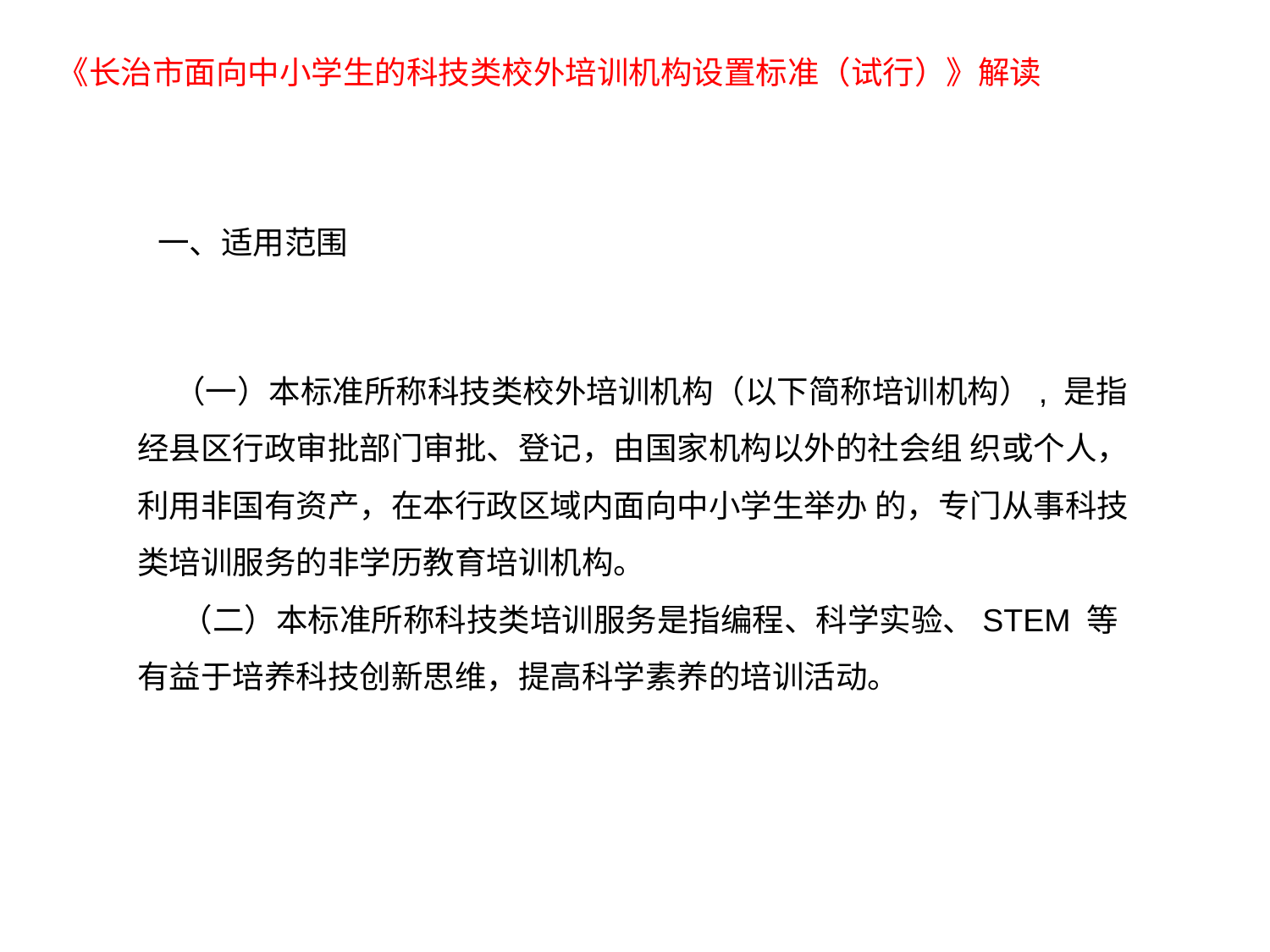

《长治市面向中小学生的科技类校外培训机构设置标准（试行）》解读
一、适用范围
    （一）本标准所称科技类校外培训机构（以下简称培训机构）, 是指经县区行政审批部门审批、登记，由国家机构以外的社会组 织或个人，利用非国有资产，在本行政区域内面向中小学生举办 的，专门从事科技类培训服务的非学历教育培训机构。
     （二）本标准所称科技类培训服务是指编程、科学实验、STEM 等有益于培养科技创新思维，提高科学素养的培训活动。